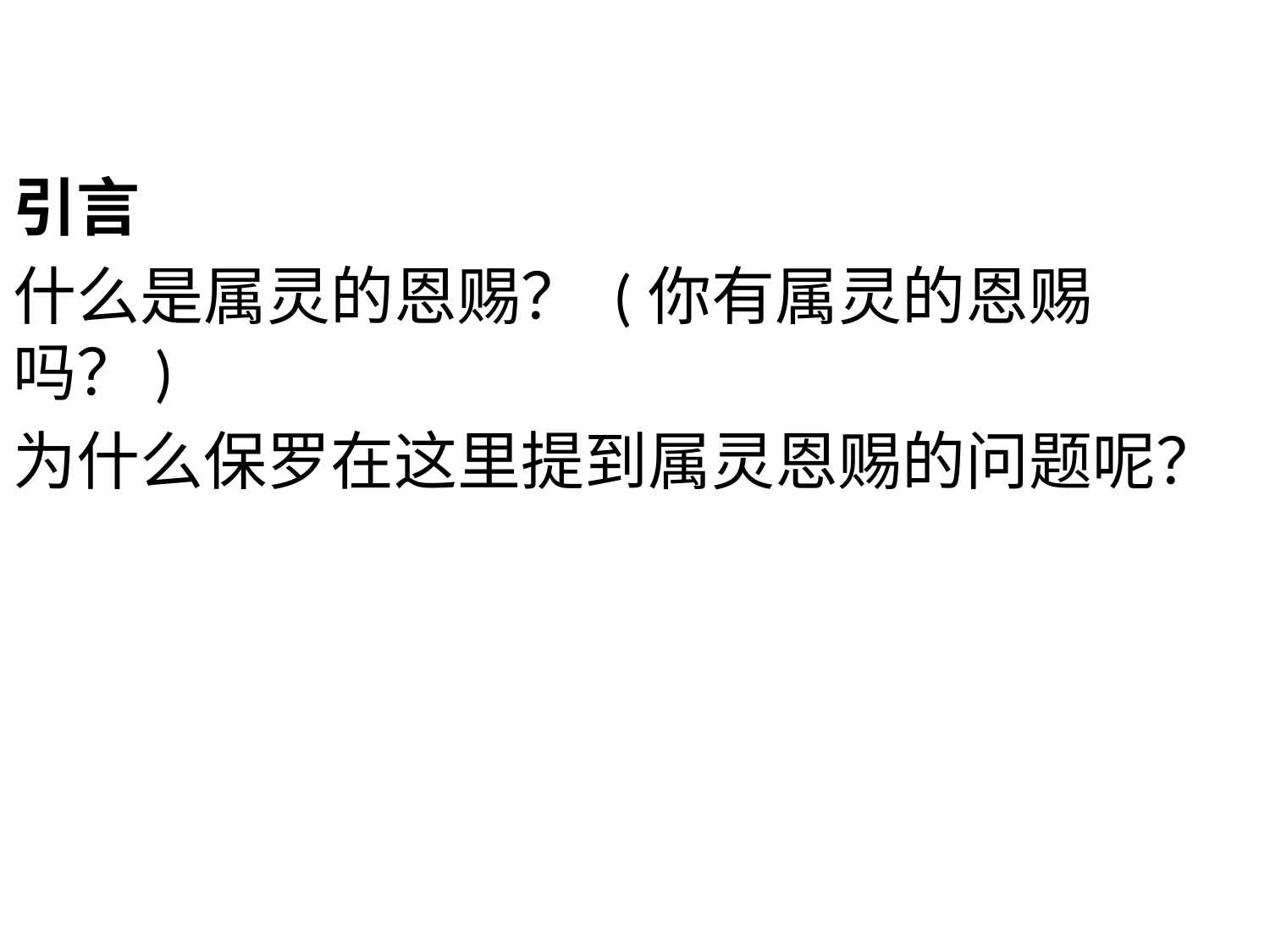

引言
什么是属灵的恩赐？ (你有属灵的恩赐吗？)
为什么保罗在这里提到属灵恩赐的问题呢？